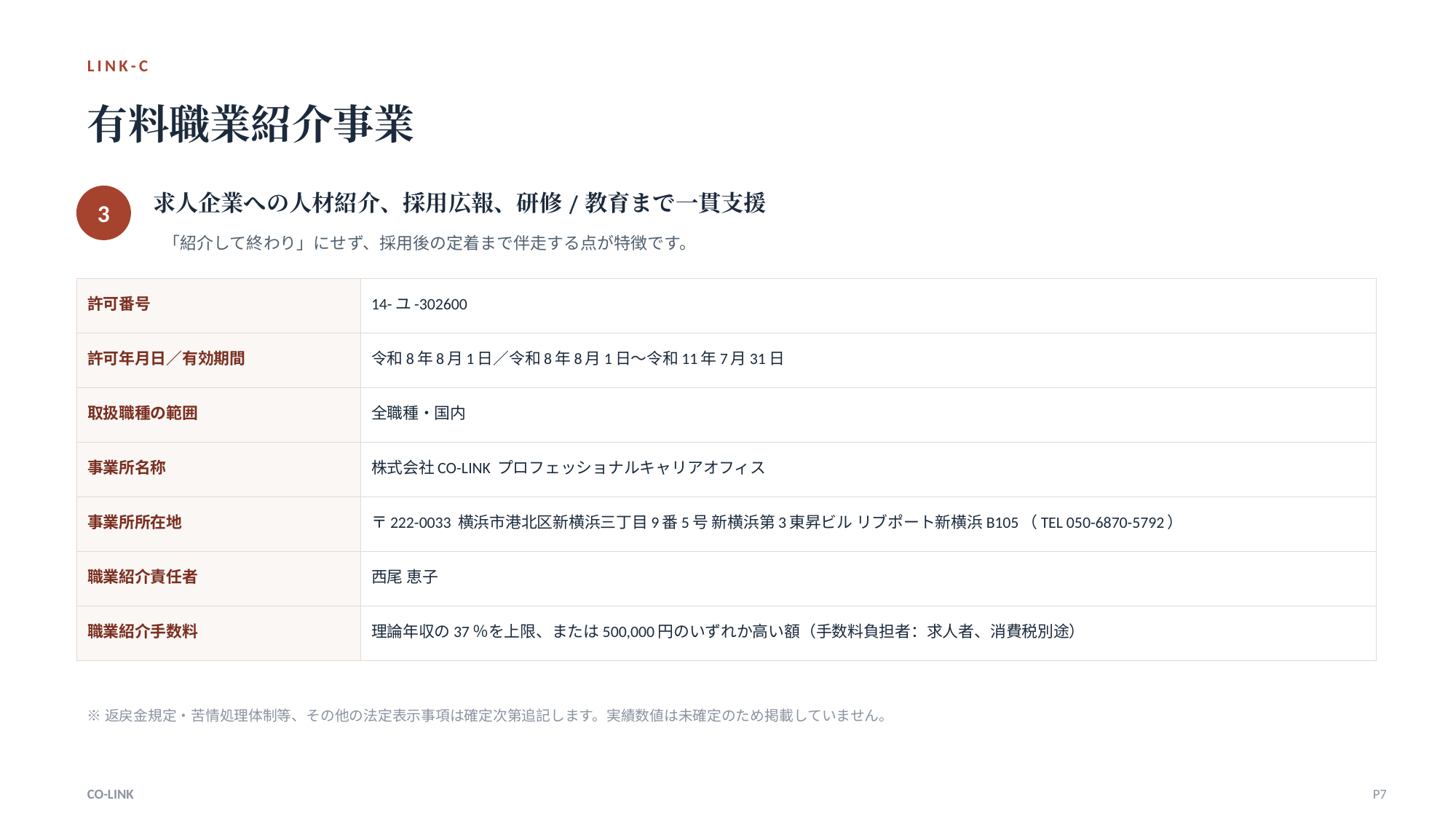

LINK-C
有料職業紹介事業
求人企業への人材紹介、採用広報、研修/教育まで一貫支援

3
「紹介して終わり」にせず、採用後の定着まで伴走する点が特徴です。
| 許可番号 | 14-ユ-302600 |
| --- | --- |
| 許可年月日／有効期間 | 令和8年8月1日／令和8年8月1日〜令和11年7月31日 |
| 取扱職種の範囲 | 全職種・国内 |
| 事業所名称 | 株式会社CO-LINK プロフェッショナルキャリアオフィス |
| 事業所所在地 | 〒222-0033 横浜市港北区新横浜三丁目9番5号 新横浜第3東昇ビル リブポート新横浜B105（TEL 050-6870-5792） |
| 職業紹介責任者 | 西尾 恵子 |
| 職業紹介手数料 | 理論年収の37％を上限、または500,000円のいずれか高い額（手数料負担者：求人者、消費税別途） |
※返戻金規定・苦情処理体制等、その他の法定表示事項は確定次第追記します。実績数値は未確定のため掲載していません。
CO-LINK
P7